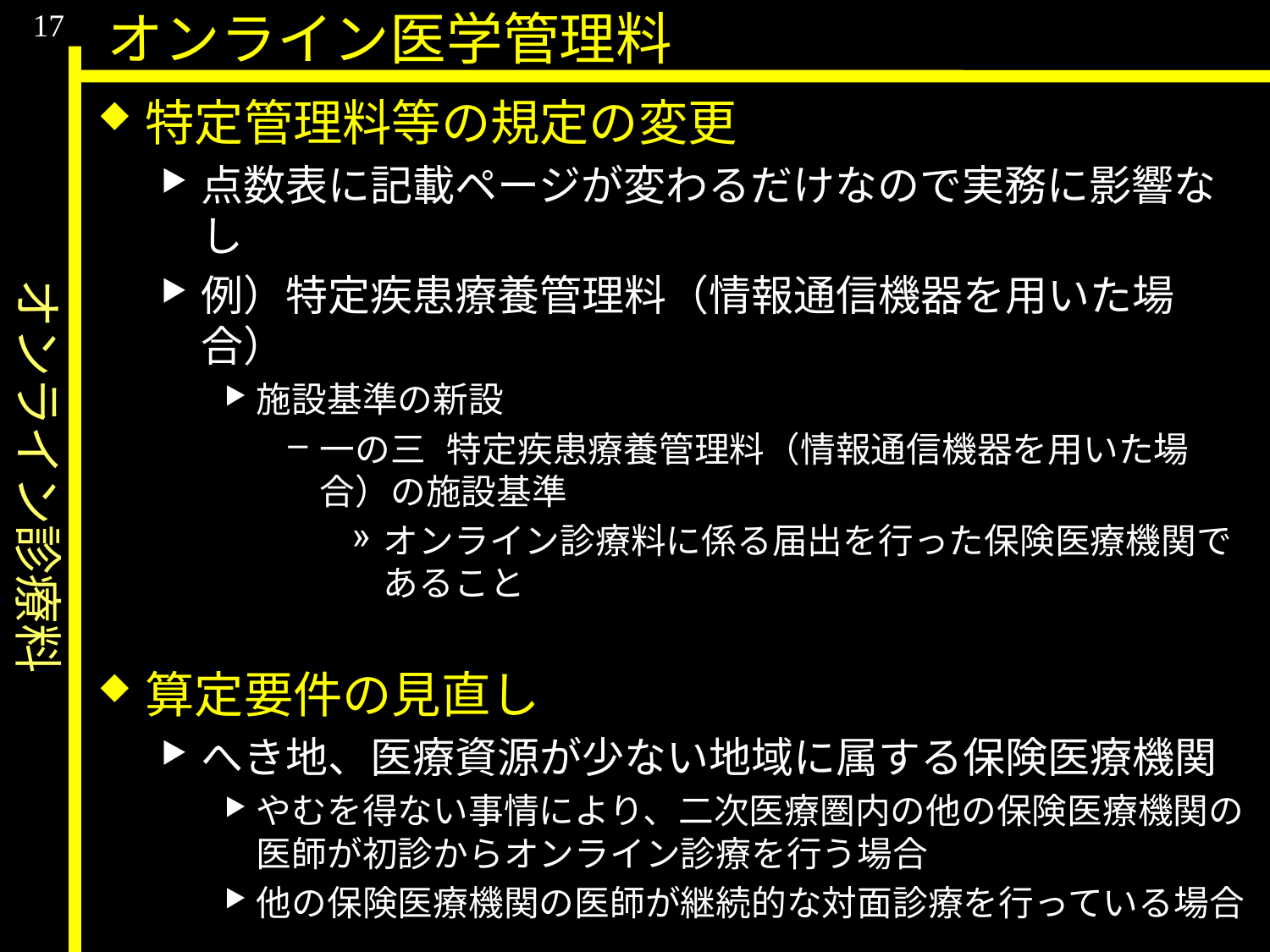

オンライン診療料
17
オンライン医学管理料

特定管理料等の規定の変更
点数表に記載ページが変わるだけなので実務に影響なし
例）特定疾患療養管理料（情報通信機器を用いた場合）
施設基準の新設
一の三	特定疾患療養管理料（情報通信機器を用いた場合）の施設基準
オンライン診療料に係る届出を行った保険医療機関であること

算定要件の見直し
へき地、医療資源が少ない地域に属する保険医療機関
やむを得ない事情により、二次医療圏内の他の保険医療機関の医師が初診からオンライン診療を行う場合
他の保険医療機関の医師が継続的な対面診療を行っている場合